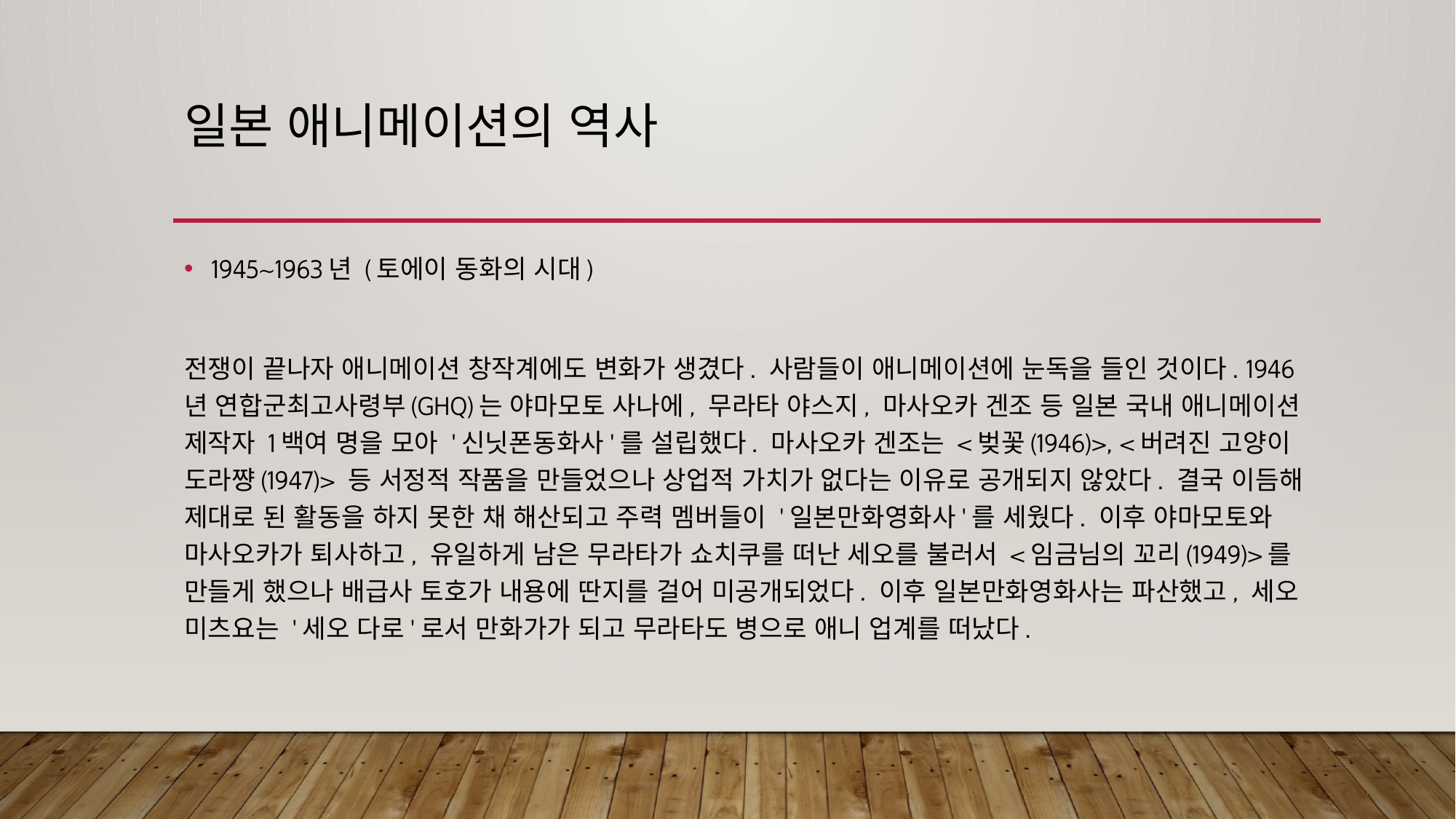

# 일본 애니메이션의 역사
1945~1963년 (토에이 동화의 시대)

전쟁이 끝나자 애니메이션 창작계에도 변화가 생겼다. 사람들이 애니메이션에 눈독을 들인 것이다. 1946년 연합군최고사령부(GHQ)는 야마모토 사나에, 무라타 야스지, 마사오카 겐조 등 일본 국내 애니메이션 제작자 1백여 명을 모아 '신닛폰동화사'를 설립했다. 마사오카 겐조는 <벚꽃(1946)>, <버려진 고양이 도라쨩(1947)> 등 서정적 작품을 만들었으나 상업적 가치가 없다는 이유로 공개되지 않았다. 결국 이듬해 제대로 된 활동을 하지 못한 채 해산되고 주력 멤버들이 '일본만화영화사'를 세웠다. 이후 야마모토와 마사오카가 퇴사하고, 유일하게 남은 무라타가 쇼치쿠를 떠난 세오를 불러서 <임금님의 꼬리(1949)>를 만들게 했으나 배급사 토호가 내용에 딴지를 걸어 미공개되었다. 이후 일본만화영화사는 파산했고, 세오 미츠요는 '세오 다로'로서 만화가가 되고 무라타도 병으로 애니 업계를 떠났다.